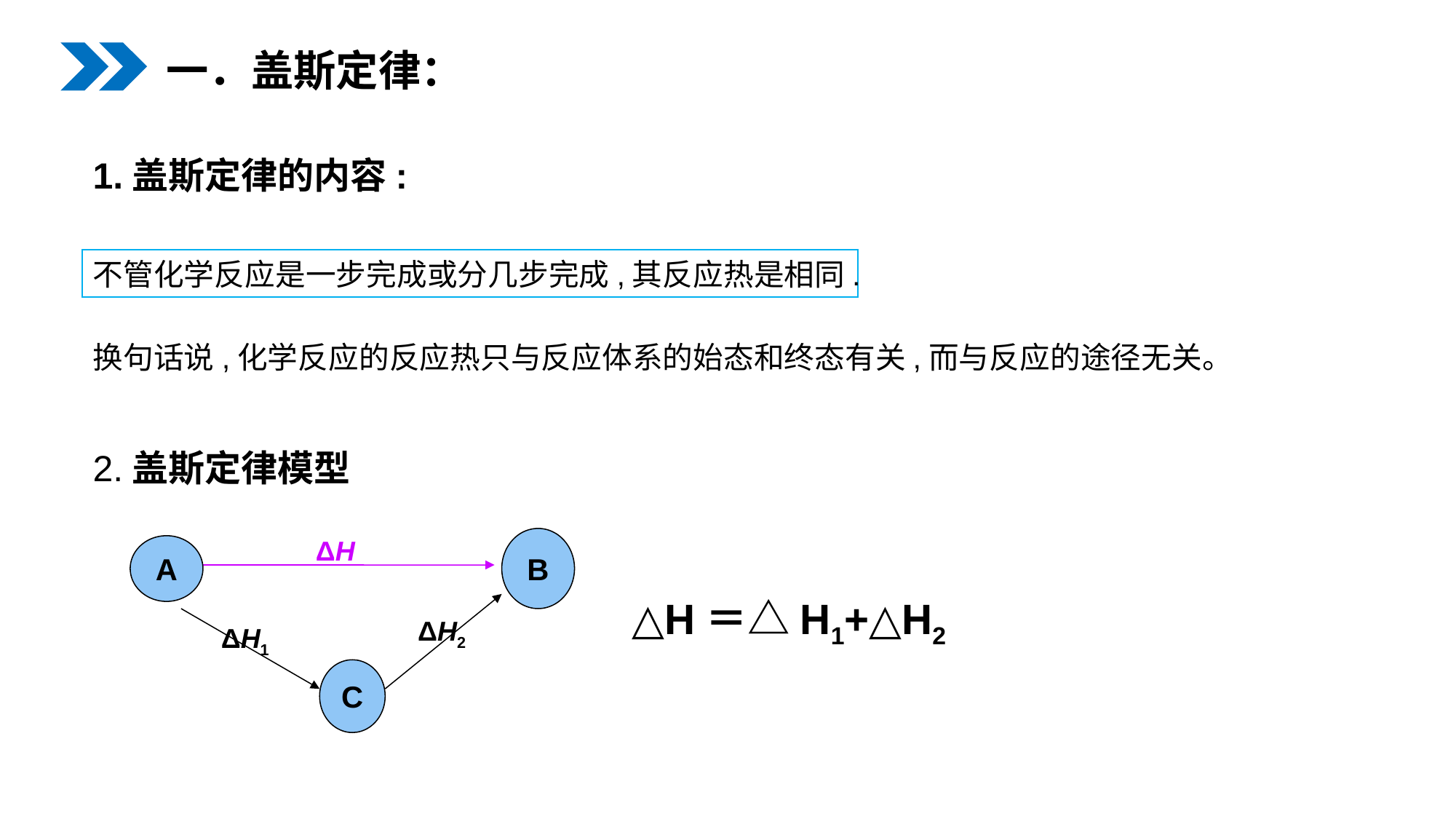

一．盖斯定律：
1.盖斯定律的内容:
不管化学反应是一步完成或分几步完成,其反应热是相同.
换句话说,化学反应的反应热只与反应体系的始态和终态有关,而与反应的途径无关。
2.盖斯定律模型
ΔH
B
A

ΔH2
ΔH1
C

△H＝△H1+△H2